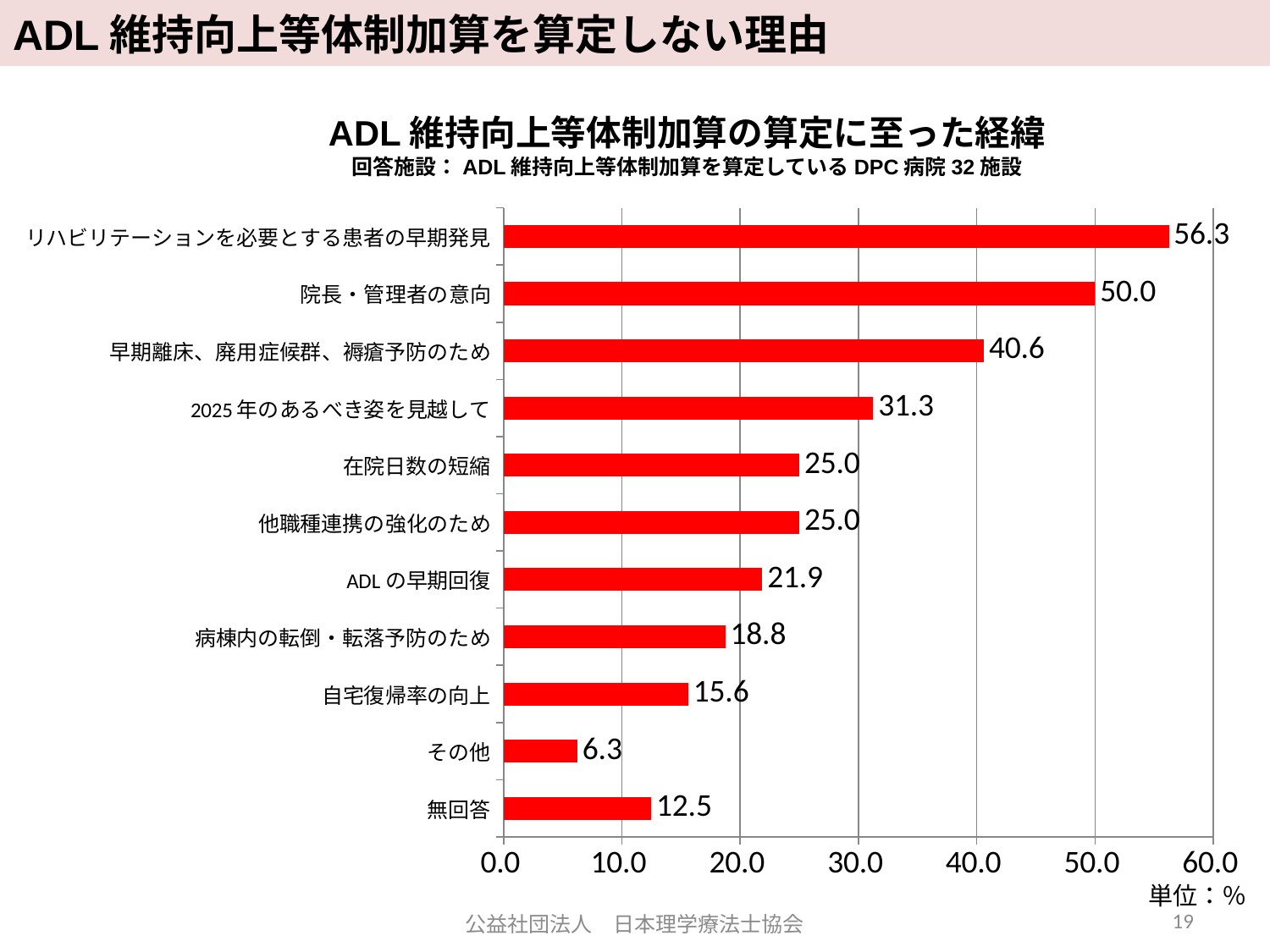

# ADL維持向上等体制加算を算定しない理由
ADL維持向上等体制加算の算定に至った経緯
回答施設：ADL維持向上等体制加算を算定しているDPC病院32施設

### Chart

| Category | 系列 1 |
|---|---|
| 無回答 | 12.5 |
| その他 | 6.25 |
| 自宅復帰率の向上 | 15.625 |
| 病棟内の転倒・転落予防のため | 18.75 |
| ADLの早期回復 | 21.875 |
| 他職種連携の強化のため | 25.0 |
| 在院日数の短縮 | 25.0 |
| 2025年のあるべき姿を見越して | 31.25 |
| 早期離床、廃用症候群、褥瘡予防のため | 40.625 |
| 院長・管理者の意向 | 50.0 |
| リハビリテーションを必要とする患者の早期発見 | 56.25 |
単位：％
19
公益社団法人　日本理学療法士協会